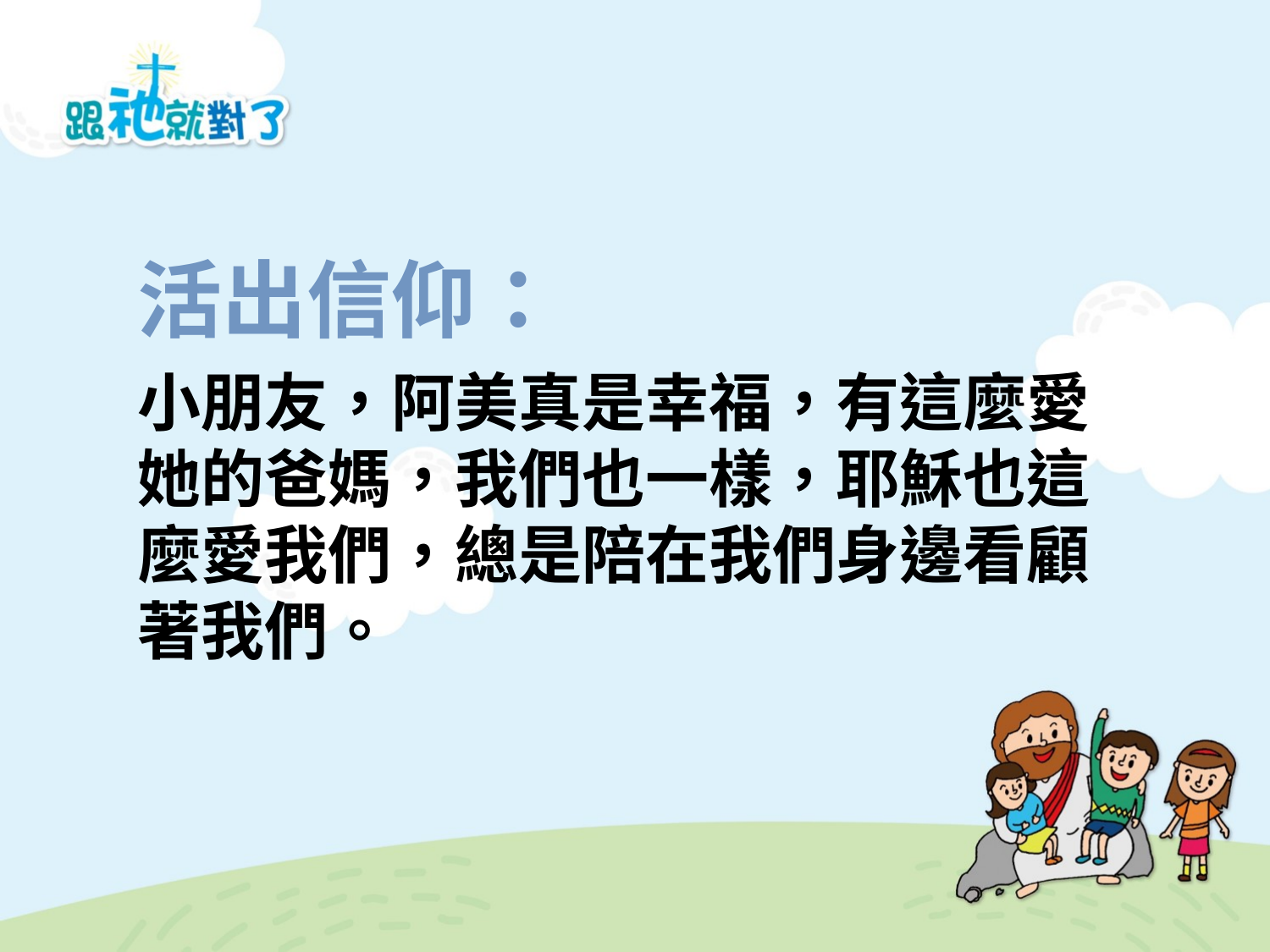

活出信仰：
小朋友，阿美真是幸福，有這麼愛她的爸媽，我們也一樣，耶穌也這麼愛我們，總是陪在我們身邊看顧著我們。